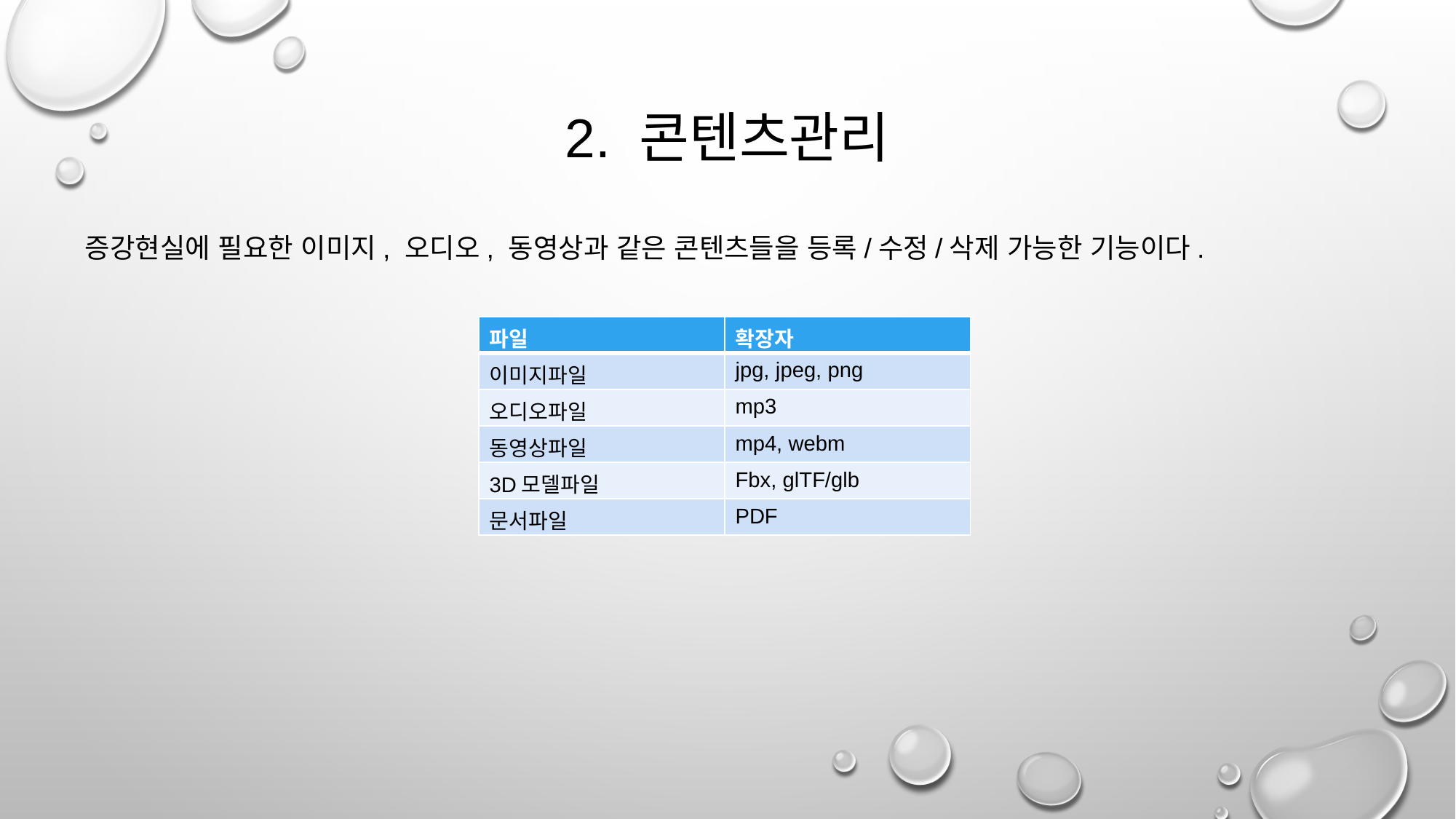

# 2. 콘텐츠관리
증강현실에 필요한 이미지, 오디오, 동영상과 같은 콘텐츠들을 등록/수정/삭제 가능한 기능이다.
| 파일 | 확장자 |
| --- | --- |
| 이미지파일 | jpg, jpeg, png |
| 오디오파일 | mp3 |
| 동영상파일 | mp4, webm |
| 3D모델파일 | Fbx, glTF/glb |
| 문서파일 | PDF |